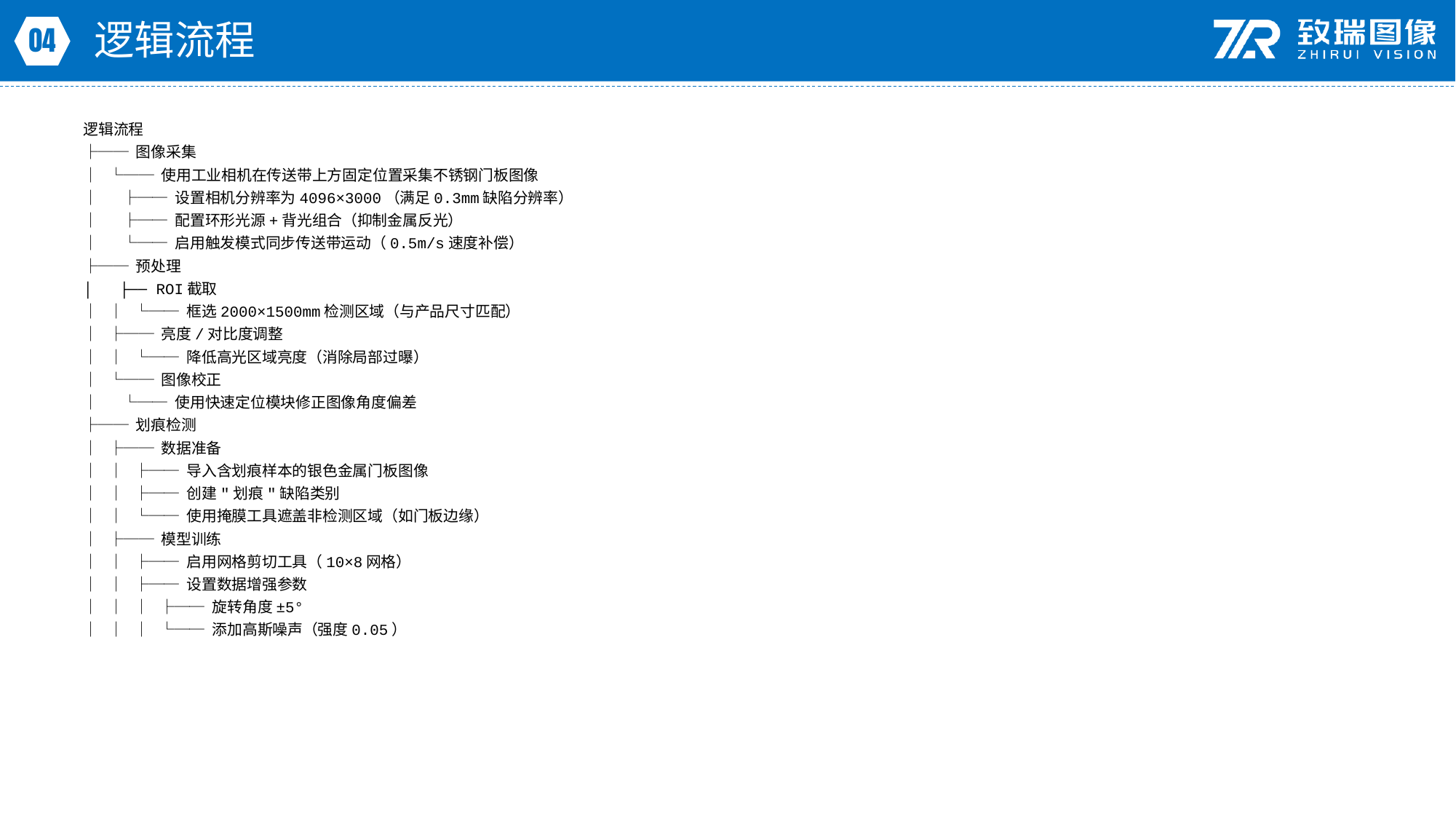

逻辑流程
04

逻辑流程
├── 图像采集
│   └── 使用工业相机在传送带上方固定位置采集不锈钢门板图像
│       ├── 设置相机分辨率为4096×3000（满足0.3mm缺陷分辨率）
│       ├── 配置环形光源+背光组合（抑制金属反光）
│       └── 启用触发模式同步传送带运动（0.5m/s速度补偿）
├── 预处理
│   ├── ROI截取
│   │   └── 框选2000×1500mm检测区域（与产品尺寸匹配）
│   ├── 亮度/对比度调整
│   │   └── 降低高光区域亮度（消除局部过曝）
│   └── 图像校正
│       └── 使用快速定位模块修正图像角度偏差
├── 划痕检测
│   ├── 数据准备
│   │   ├── 导入含划痕样本的银色金属门板图像
│   │   ├── 创建"划痕"缺陷类别
│   │   └── 使用掩膜工具遮盖非检测区域（如门板边缘）
│   ├── 模型训练
│   │   ├── 启用网格剪切工具（10×8网格）
│   │   ├── 设置数据增强参数
│   │   │   ├── 旋转角度±5°
│   │   │   └── 添加高斯噪声（强度0.05）